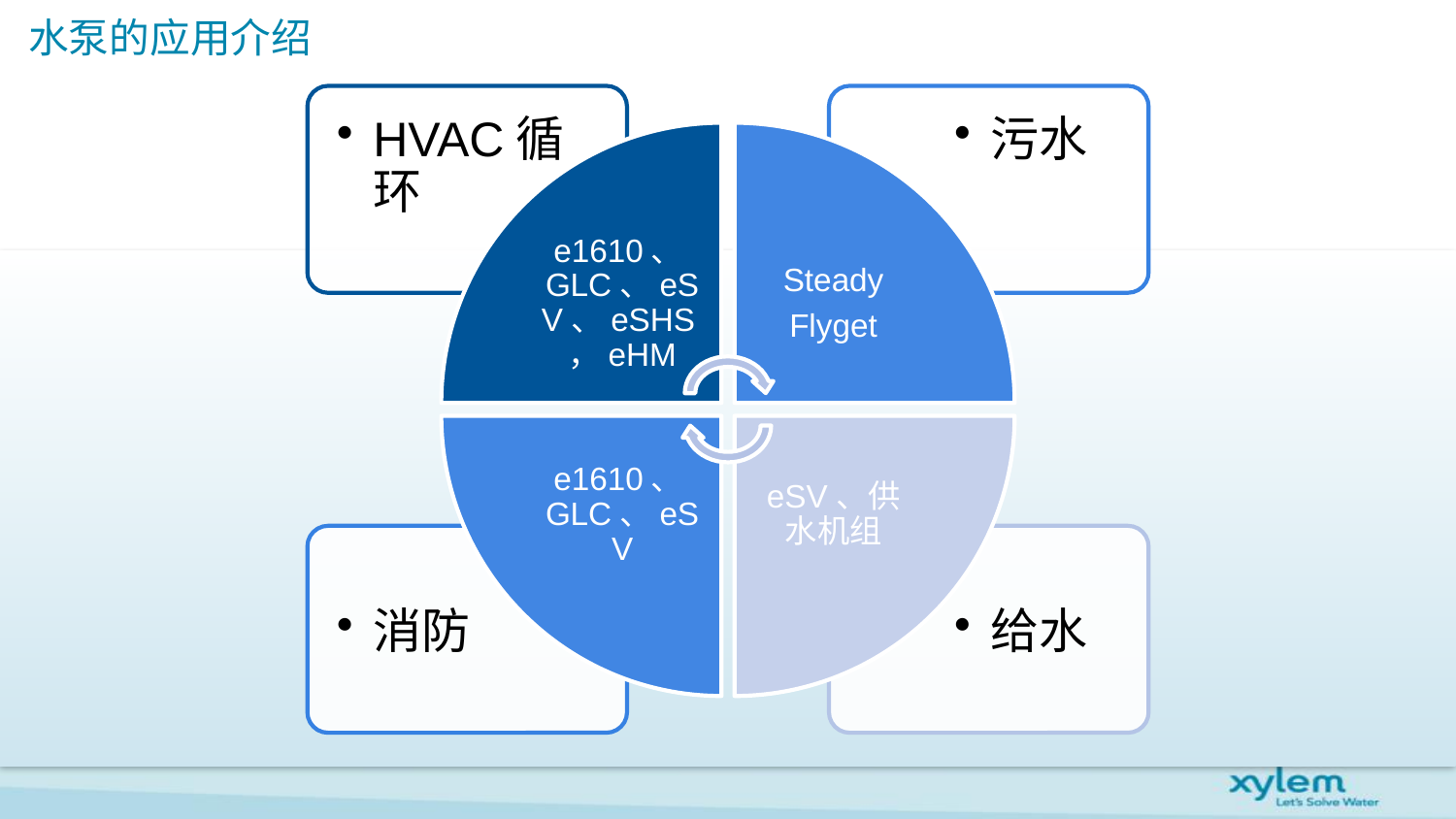

# 水泵的应用介绍
给水
消防
污水
HVAC循环
e1610、GLC、eSV、eSHS，eHM
Steady
Flyget
eSV、供水机组
e1610、GLC、eSV